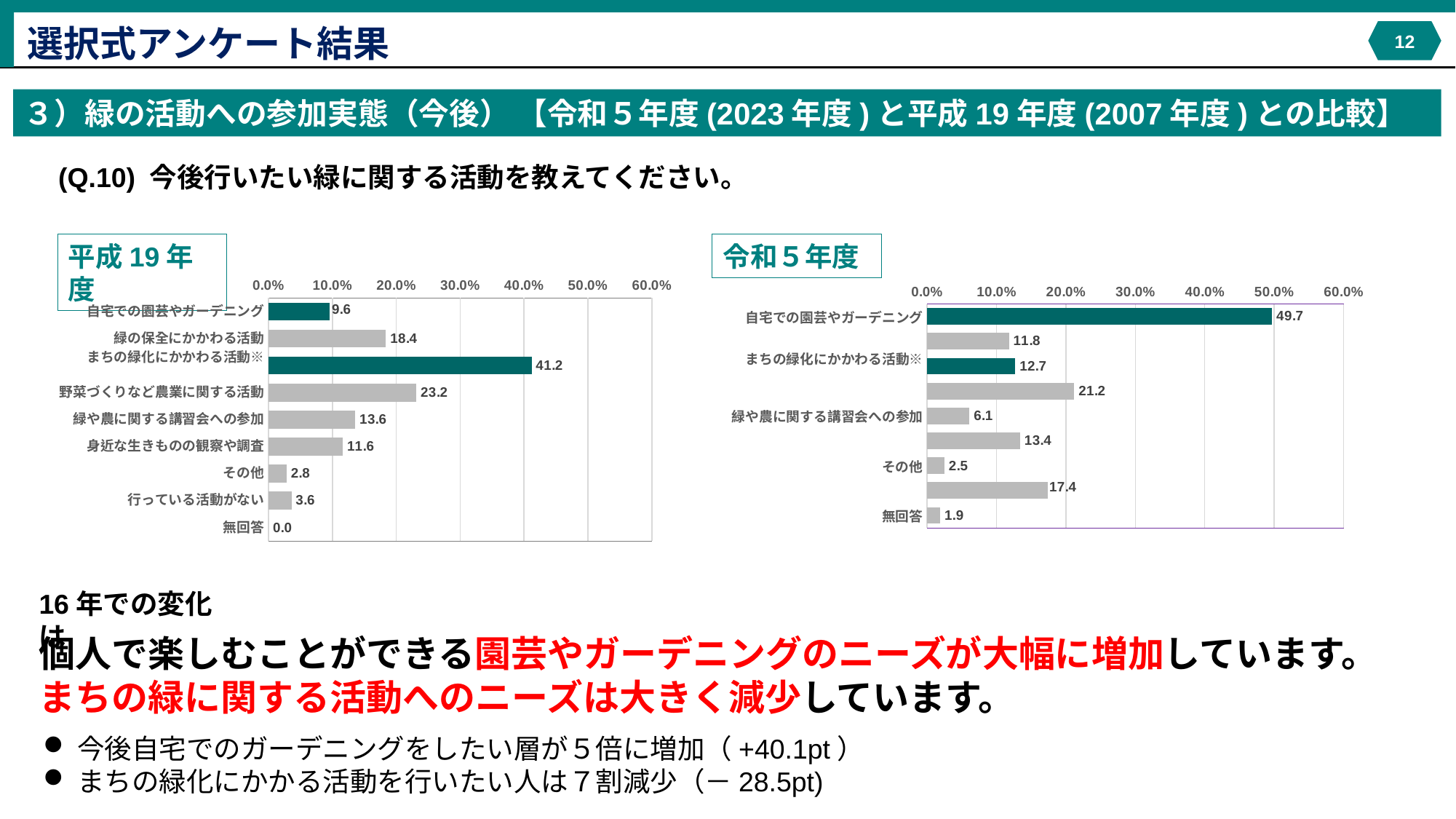

選択式アンケート結果
12
３）緑の活動への参加実態（今後） 【令和５年度(2023年度)と平成19年度(2007年度)との比較】
(Q.10) 今後行いたい緑に関する活動を教えてください。
平成19年度
令和５年度

### Chart

| Category | 今後 |
|---|---|
| 自宅での園芸やガーデニング | 9.565217391304348 |
| 緑の保全にかかわる活動 | 18.369565217391305 |
| まちの緑化にかかわる活動※
 | 41.19565217391304 |
| 野菜づくりなど農業に関する活動 | 23.15217391304348 |
| 緑や農に関する講習会への参加 | 13.586956521739129 |
| 身近な生きものの観察や調査 | 11.630434782608695 |
| その他 | 2.8260869565217392 |
| 行っている活動がない | 3.5869565217391304 |
| 無回答 | 0.0 |

### Chart

| Category |  |
|---|---|
| 自宅での園芸やガーデニング | 49.7 |
| 緑の保全にかかわる活動 | 11.8 |
| まちの緑化にかかわる活動※
 | 12.7 |
| 野菜づくりなど農業に関する活動 | 21.2 |
| 緑や農に関する講習会への参加 | 6.1 |
| 身近な生きものの観察や調査 | 13.4 |
| その他 | 2.5 |
| 行っている活動がない | 17.4 |
| 無回答 | 1.9 |
16年での変化は
個人で楽しむことができる園芸やガーデニングのニーズが大幅に増加しています。
まちの緑に関する活動へのニーズは大きく減少しています。
今後自宅でのガーデニングをしたい層が５倍に増加（+40.1pt）
まちの緑化にかかる活動を行いたい人は７割減少（－28.5pt)